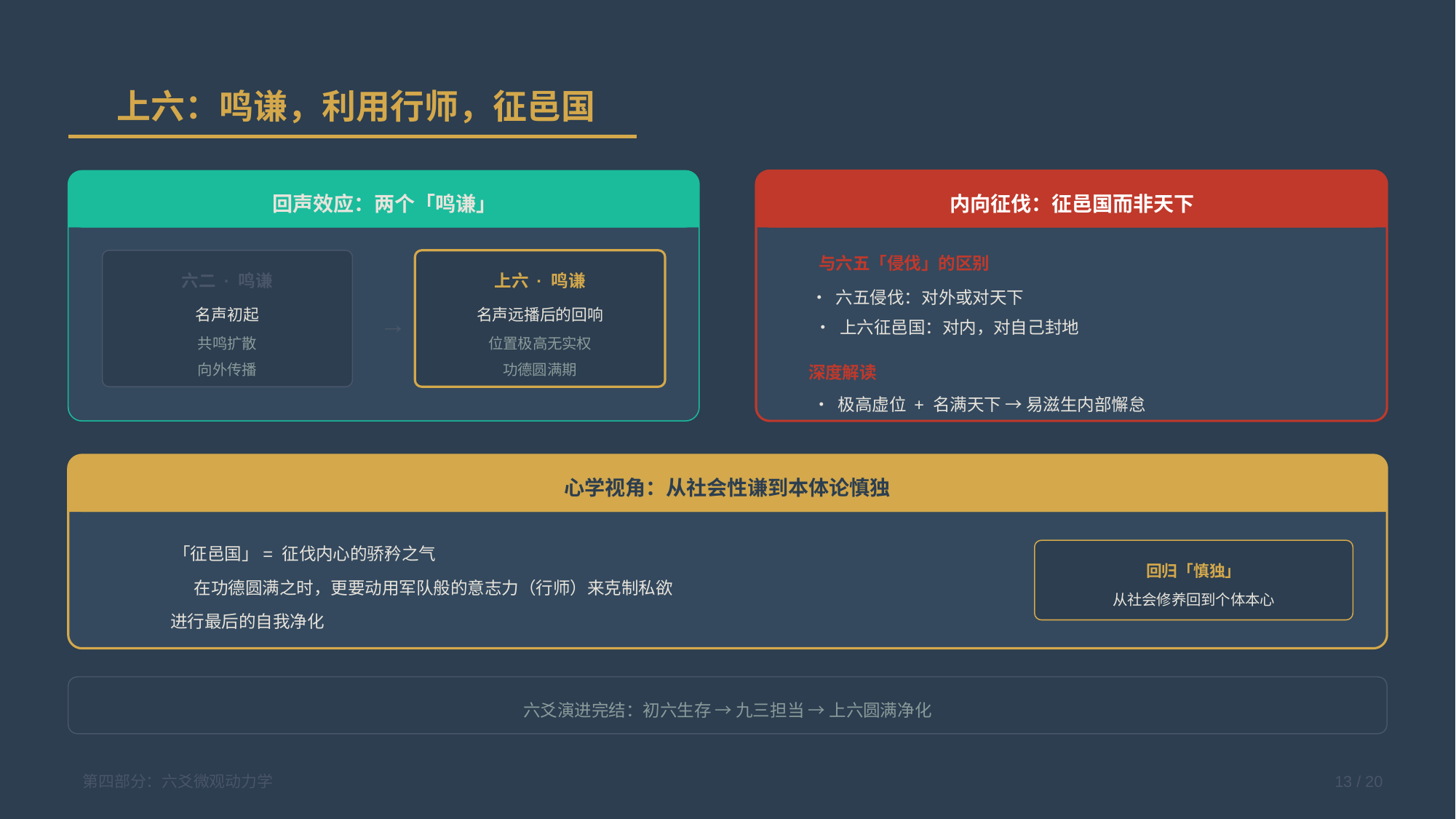

上六：鸣谦，利用行师，征邑国

回声效应：两个「鸣谦」

六二 · 鸣谦
上六 · 鸣谦
名声初起
名声远播后的回响
→
共鸣扩散
位置极高无实权
向外传播
功德圆满期

内向征伐：征邑国而非天下

与六五「侵伐」的区别
• 六五侵伐：对外或对天下
• 上六征邑国：对内，对自己封地
深度解读
• 极高虚位 + 名满天下 → 易滋生内部懈怠

心学视角：从社会性谦到本体论慎独

「征邑国」= 征伐内心的骄矜之气
回归「慎独」
在功德圆满之时，更要动用军队般的意志力（行师）来克制私欲
从社会修养回到个体本心
进行最后的自我净化

六爻演进完结：初六生存 → 九三担当 → 上六圆满净化
第四部分：六爻微观动力学
13 / 20